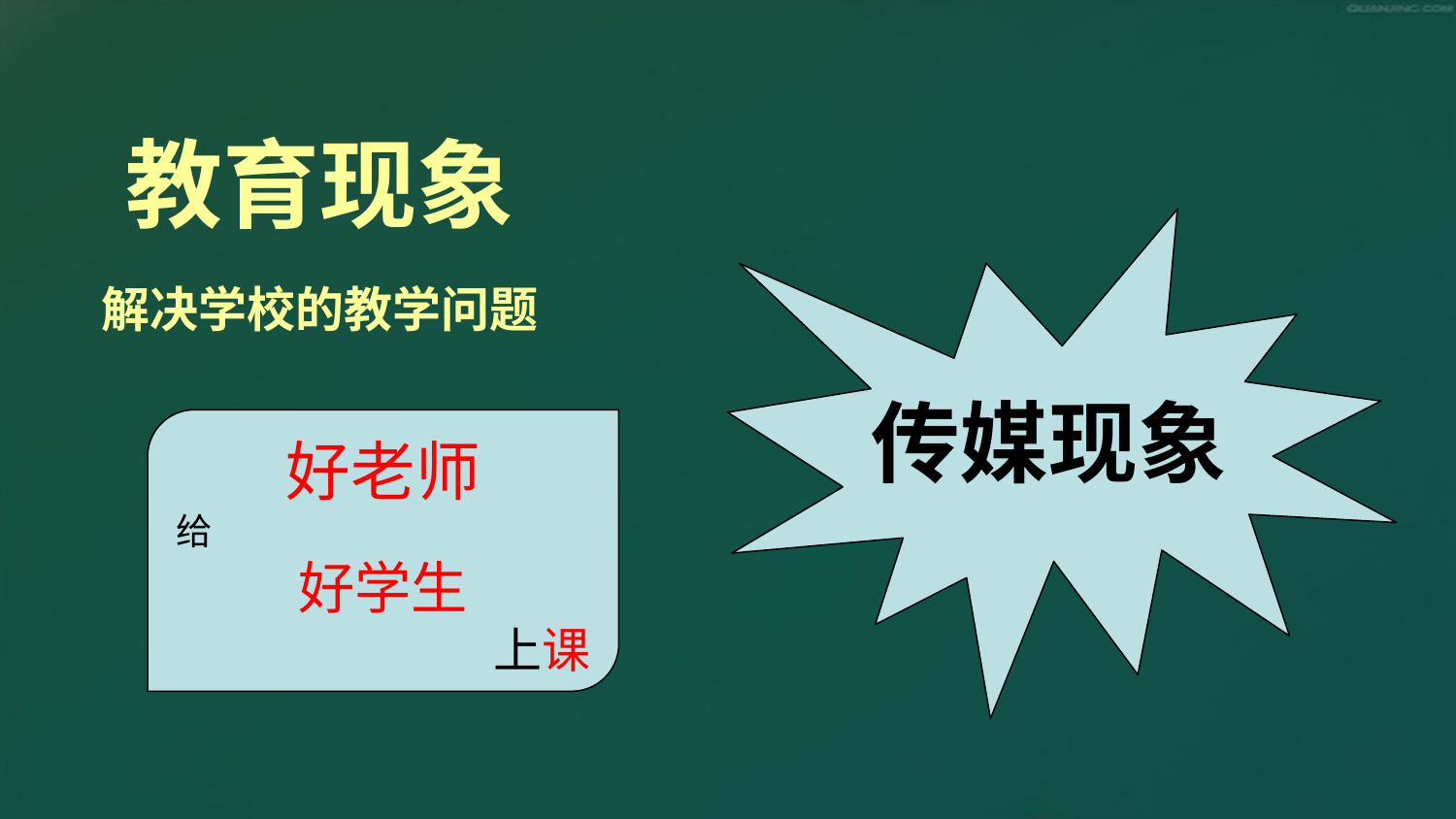

教育现象
传媒现象
解决学校的教学问题
好老师
给
好学生
上课